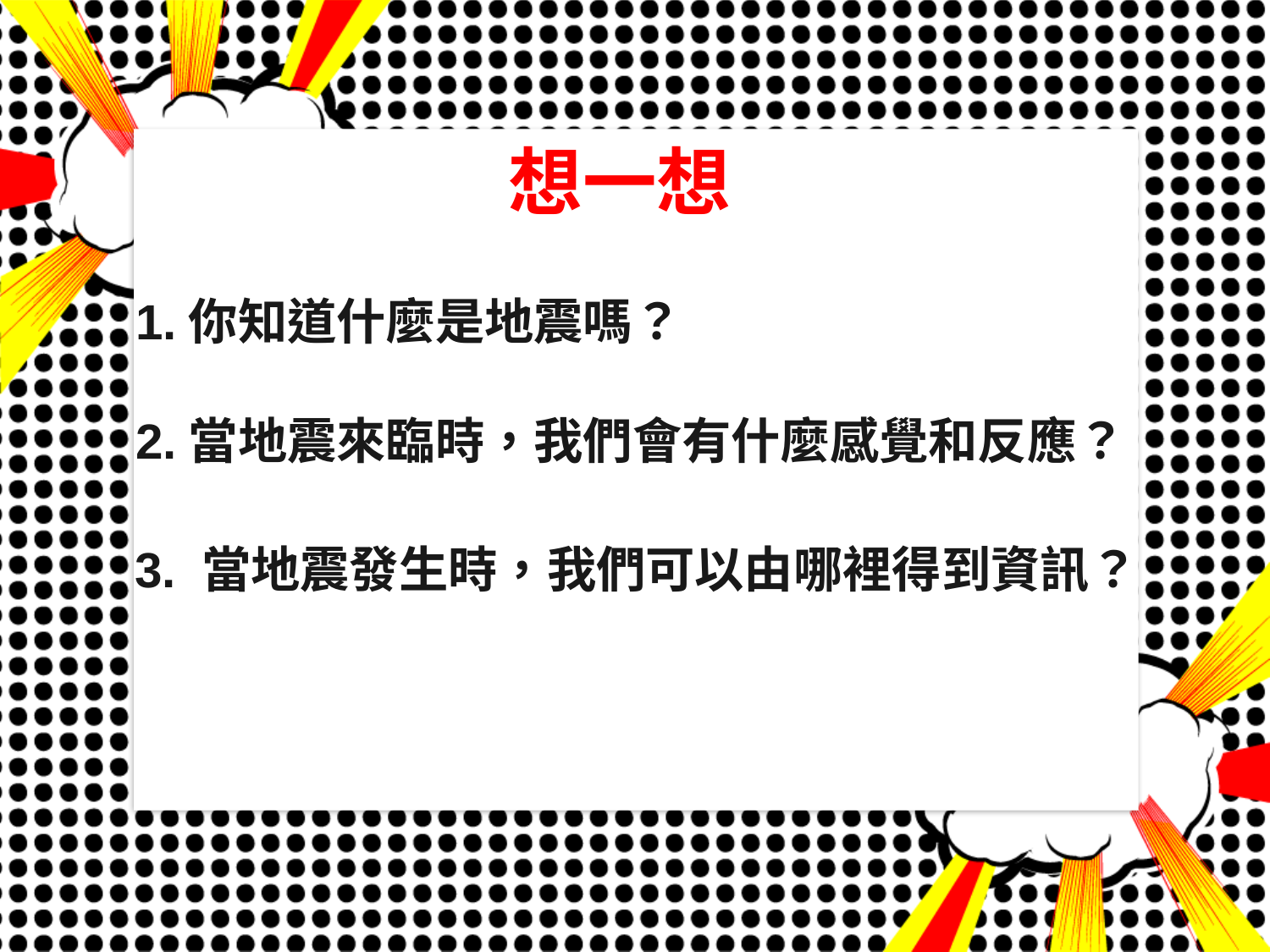

想一想
1.你知道什麼是地震嗎？
2.當地震來臨時，我們會有什麼感覺和反應？
3. 當地震發生時，我們可以由哪裡得到資訊？